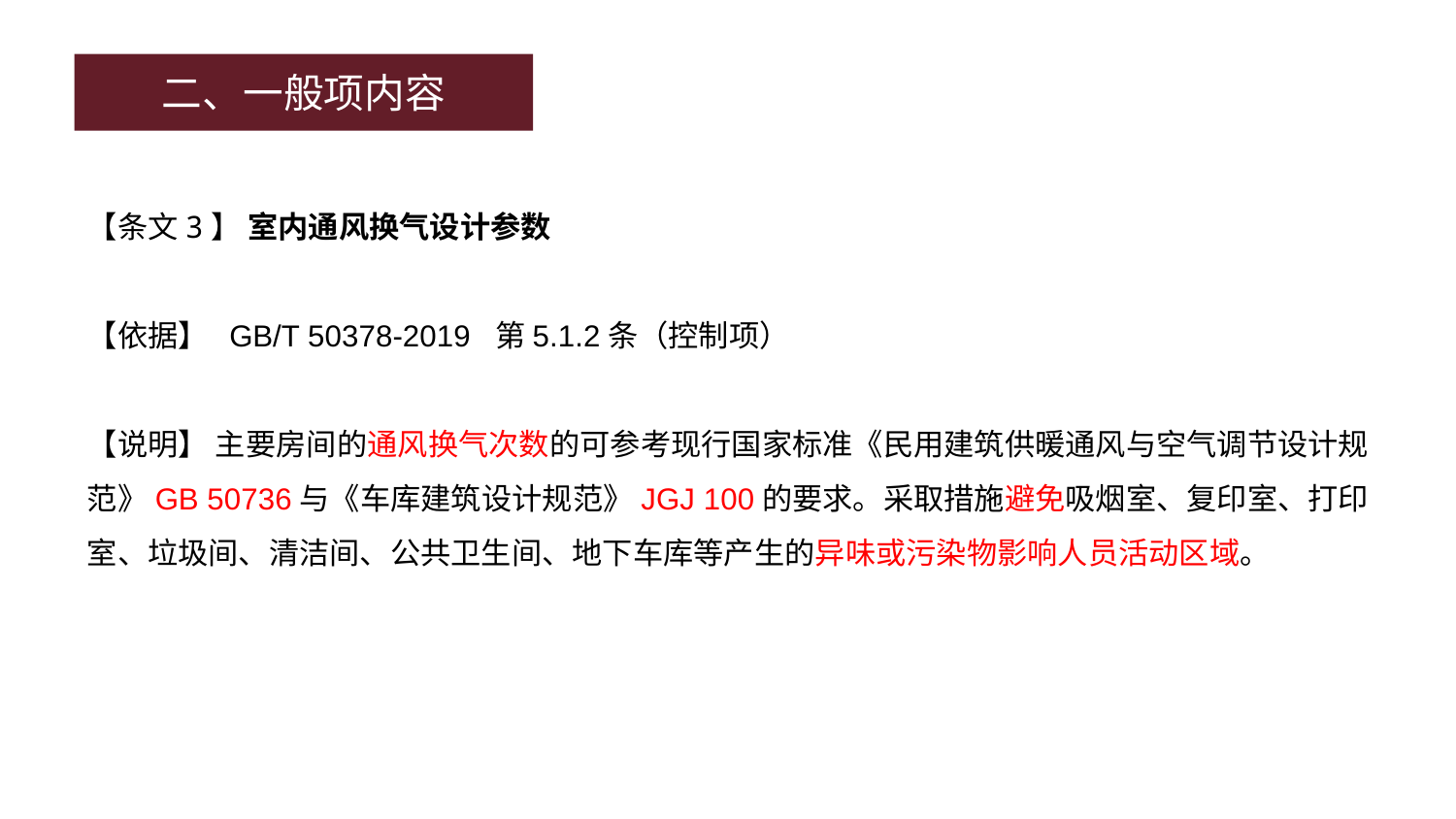

二、一般项内容

【条文3】 室内通风换气设计参数

【依据】  GB/T 50378-2019  第5.1.2条（控制项）

【说明】 主要房间的通风换气次数的可参考现行国家标准《民用建筑供暖通风与空气调节设计规范》GB 50736与《车库建筑设计规范》JGJ 100的要求。采取措施避免吸烟室、复印室、打印室、垃圾间、清洁间、公共卫生间、地下车库等产生的异味或污染物影响人员活动区域。